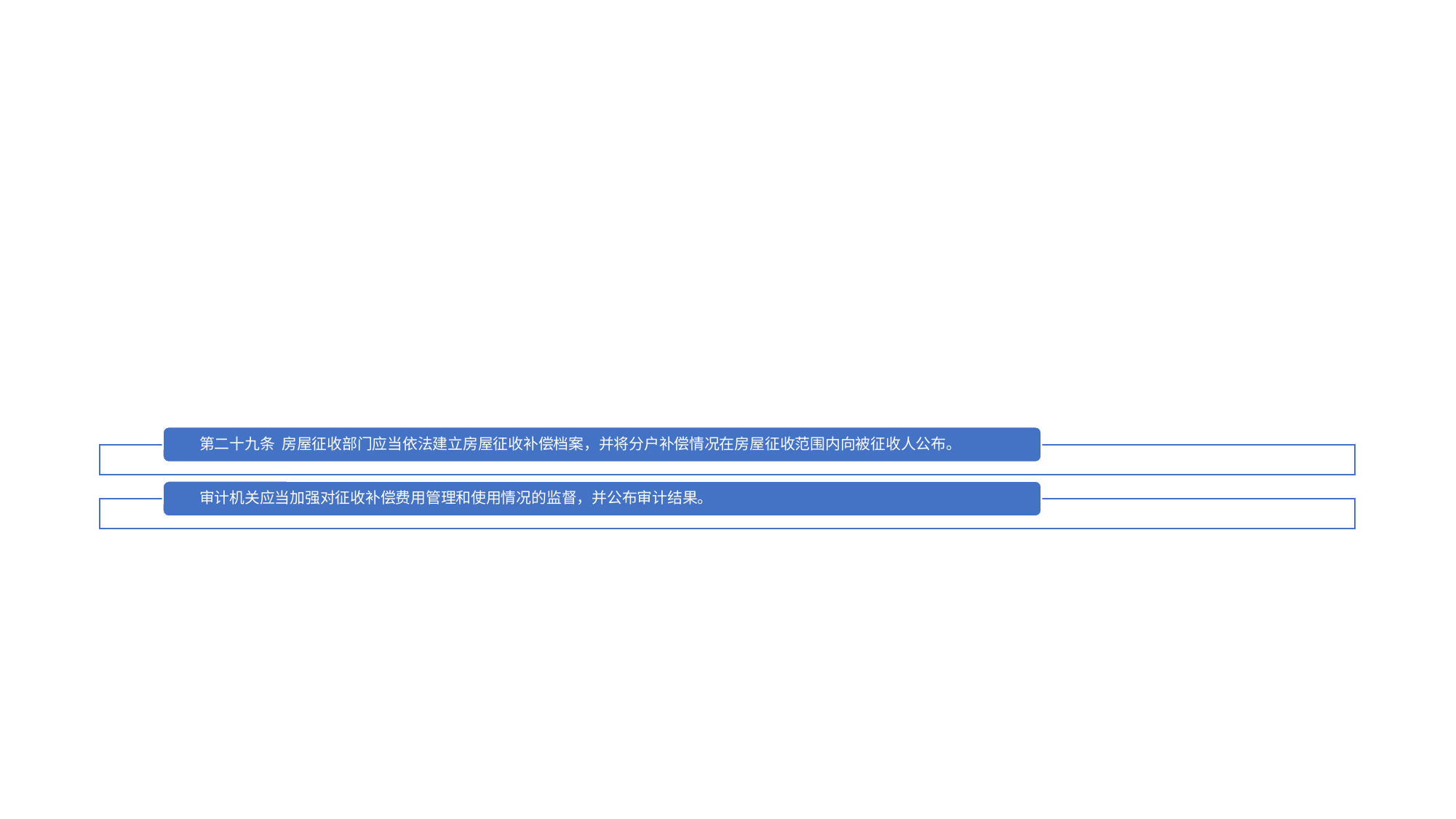

#
第二十九条  房屋征收部门应当依法建立房屋征收补偿档案，并将分户补偿情况在房屋征收范围内向被征收人公布。
审计机关应当加强对征收补偿费用管理和使用情况的监督，并公布审计结果。